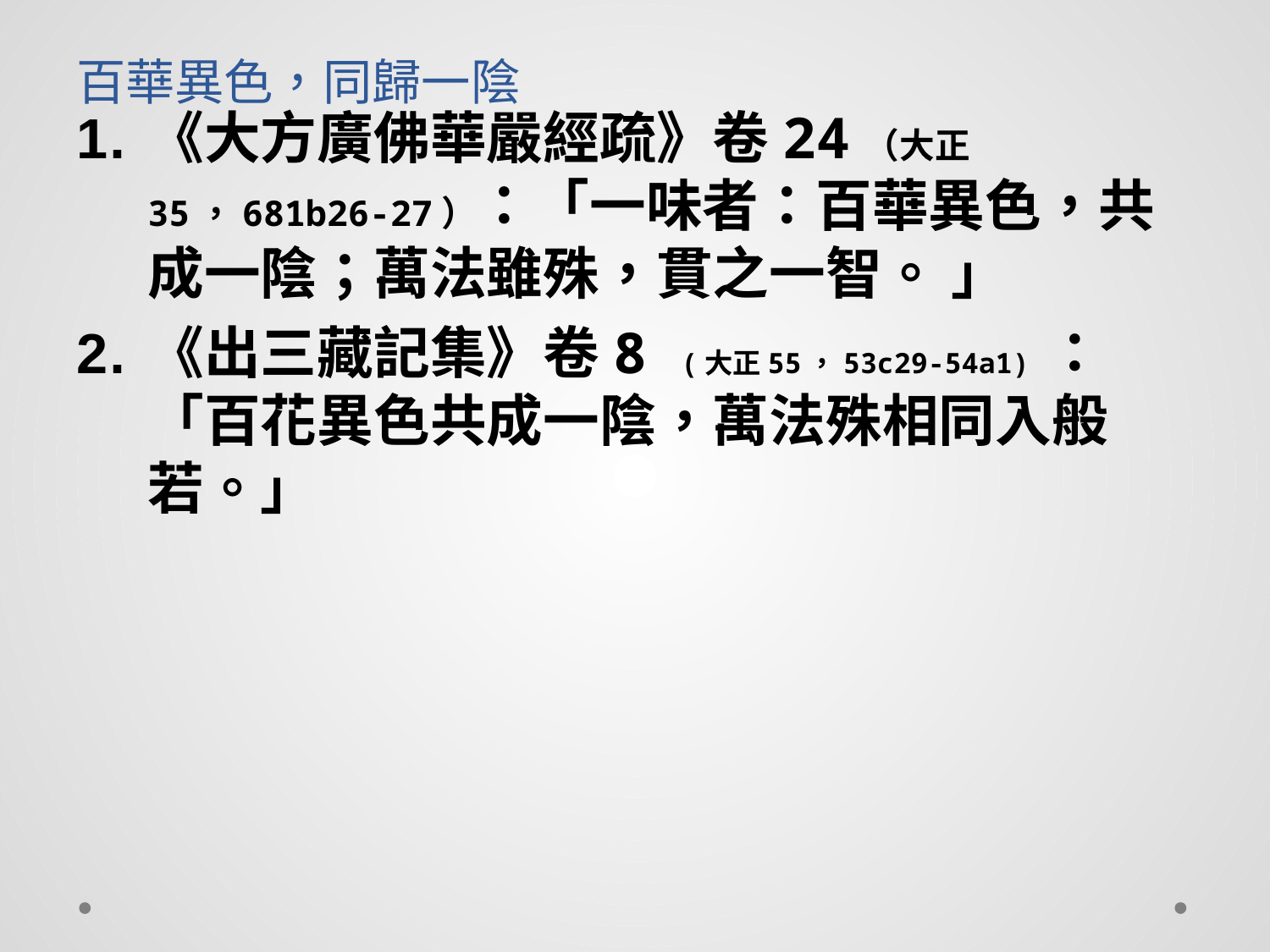

# 百華異色，同歸一陰
《大方廣佛華嚴經疏》卷24（大正35，681b26-27）：「一味者：百華異色，共成一陰；萬法雖殊，貫之一智。 」
《出三藏記集》卷8 (大正55，53c29-54a1) ：「百花異色共成一陰，萬法殊相同入般若。」